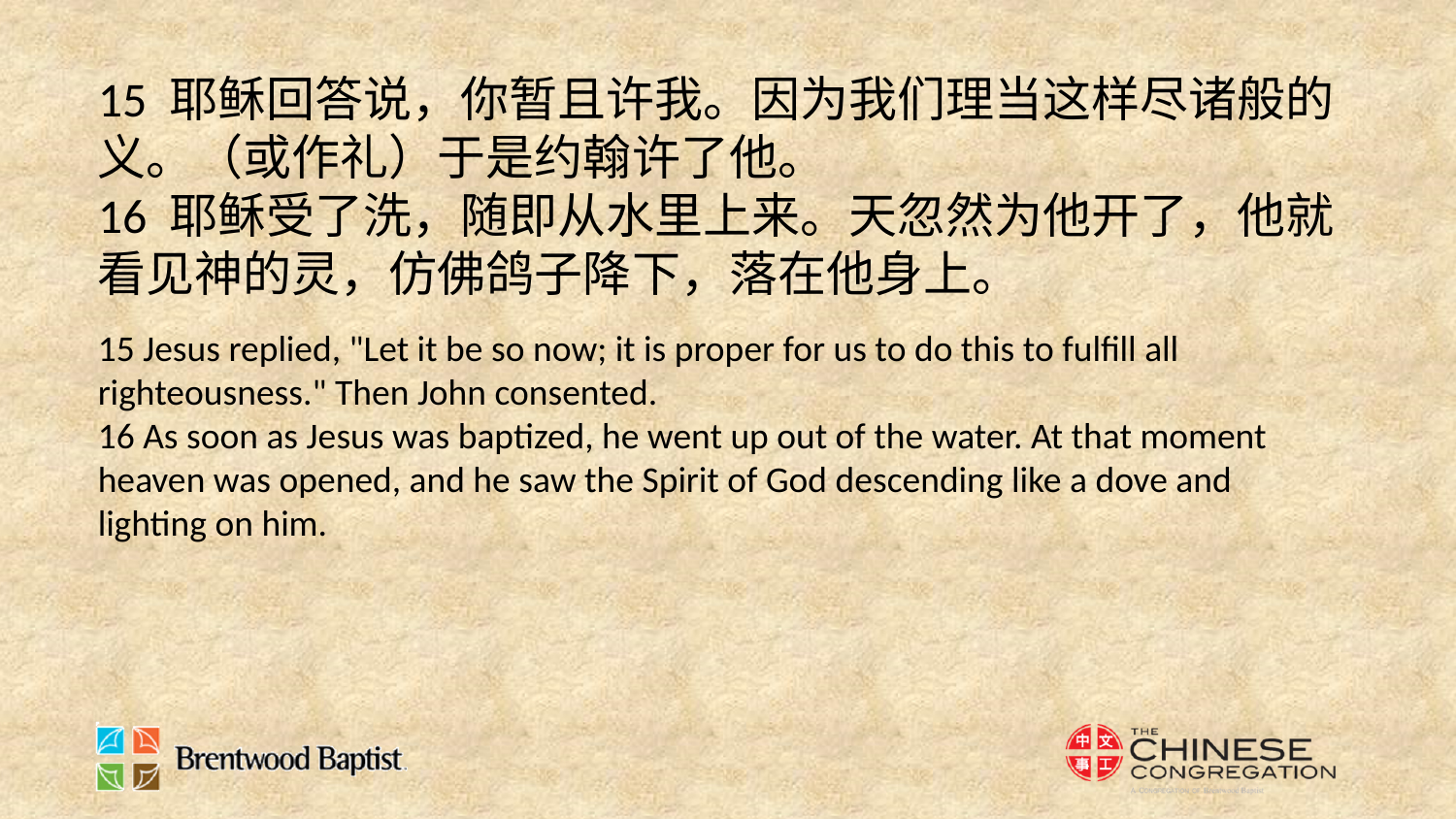

15 耶稣回答说，你暂且许我。因为我们理当这样尽诸般的义。（或作礼）于是约翰许了他。
16 耶稣受了洗，随即从水里上来。天忽然为他开了，他就看见神的灵，仿佛鸽子降下，落在他身上。

15 Jesus replied, "Let it be so now; it is proper for us to do this to fulfill all righteousness." Then John consented.
16 As soon as Jesus was baptized, he went up out of the water. At that moment heaven was opened, and he saw the Spirit of God descending like a dove and lighting on him.